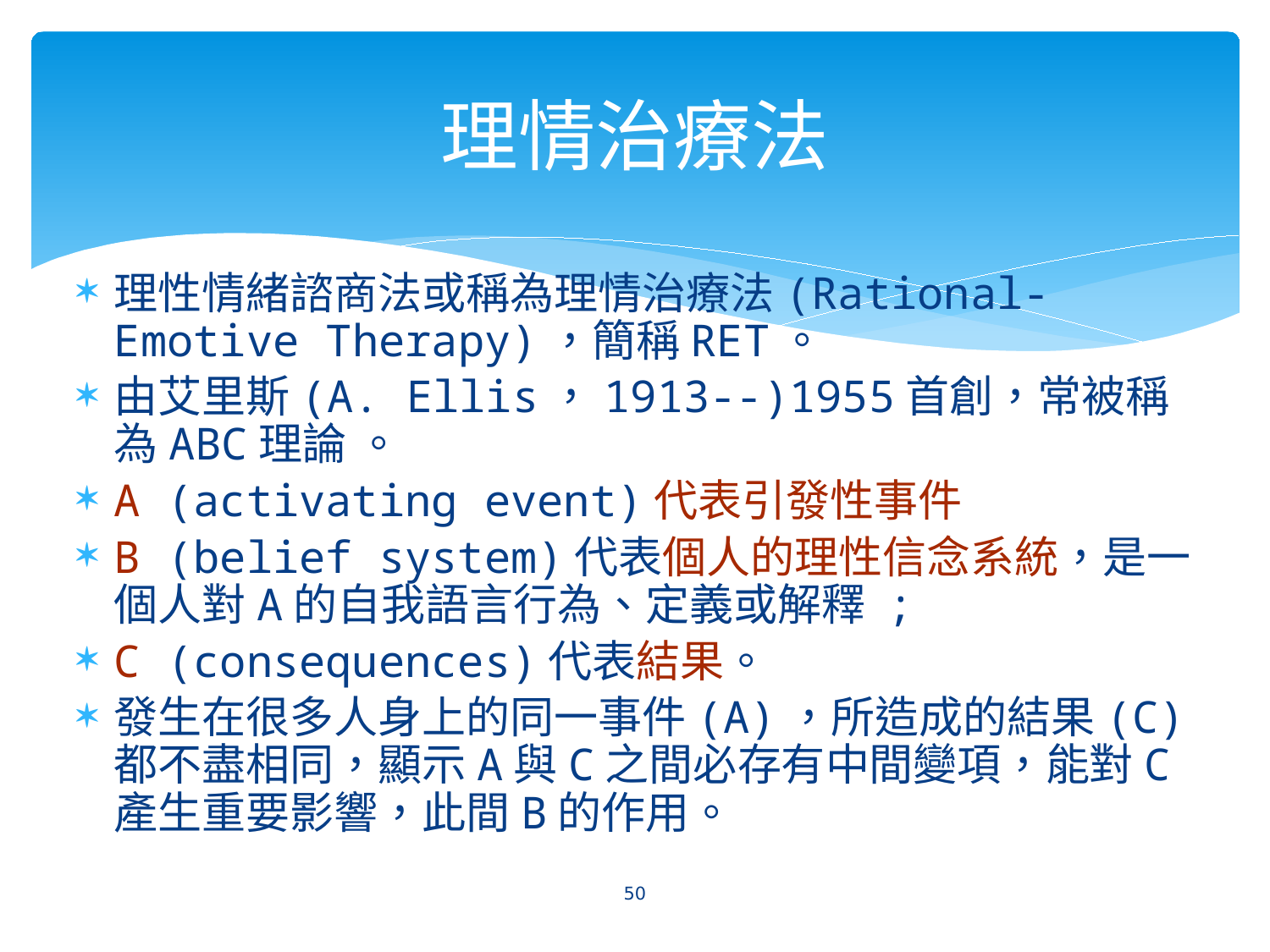

# 理情治療法
理性情緒諮商法或稱為理情治療法(Rational-Emotive Therapy)，簡稱RET。
由艾里斯(A. Ellis，1913--)1955首創，常被稱為ABC理論 。
A (activating event)代表引發性事件
B (belief system)代表個人的理性信念系統，是一個人對A的自我語言行為、定義或解釋 ;
C (consequences)代表結果。
發生在很多人身上的同一事件(A)，所造成的結果(C)都不盡相同，顯示A與C之間必存有中間變項，能對C產生重要影響，此間B的作用。
50